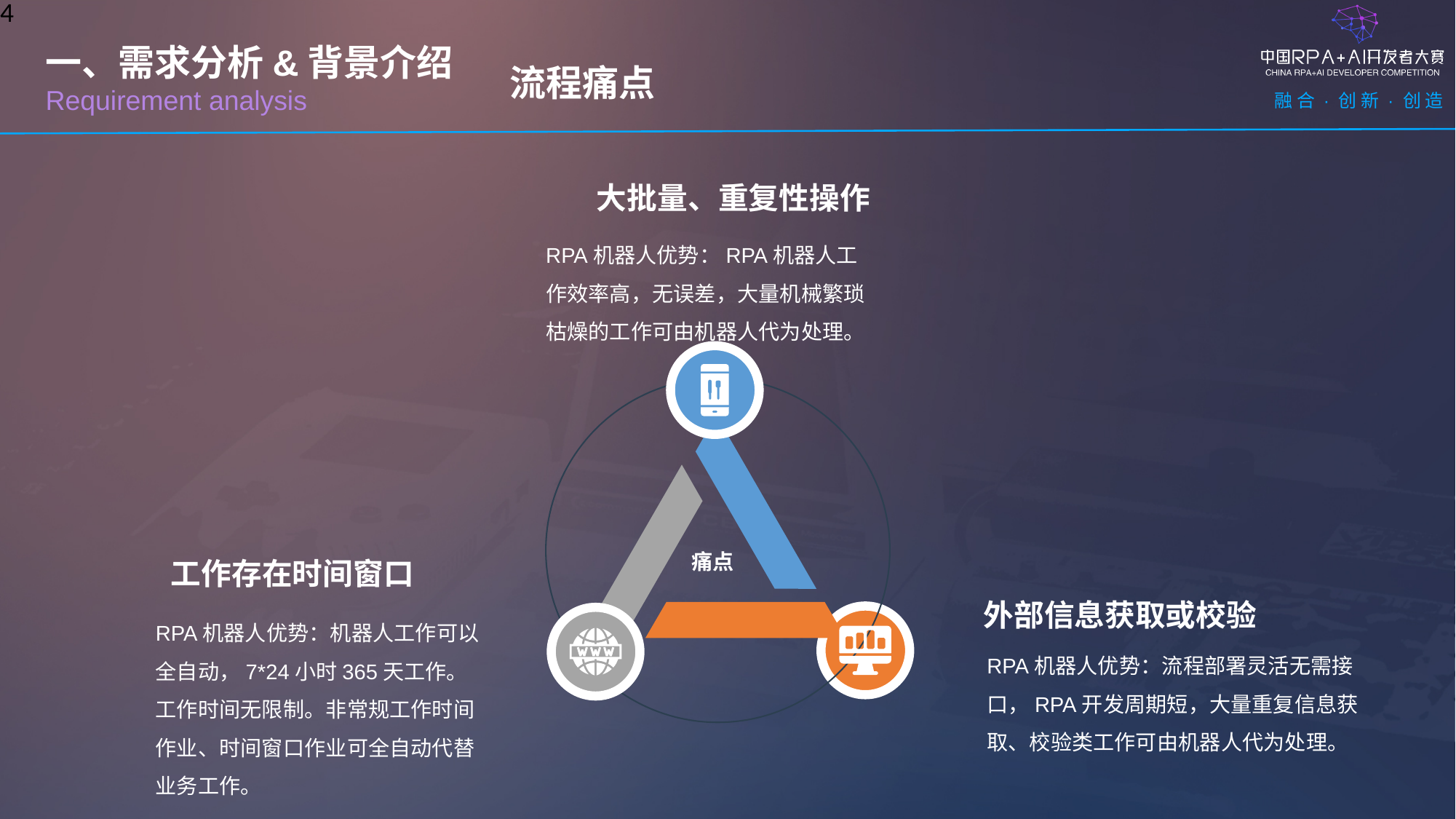

4
流程痛点
一、需求分析&背景介绍
Requirement analysis
	大批量、重复性操作
RPA机器人优势：RPA机器人工作效率高，无误差，大量机械繁琐枯燥的工作可由机器人代为处理。

痛点

工作存在时间窗口
外部信息获取或校验
RPA机器人优势：机器人工作可以全自动，7*24小时365天工作。工作时间无限制。非常规工作时间作业、时间窗口作业可全自动代替业务工作。
RPA机器人优势：流程部署灵活无需接口，RPA开发周期短，大量重复信息获取、校验类工作可由机器人代为处理。